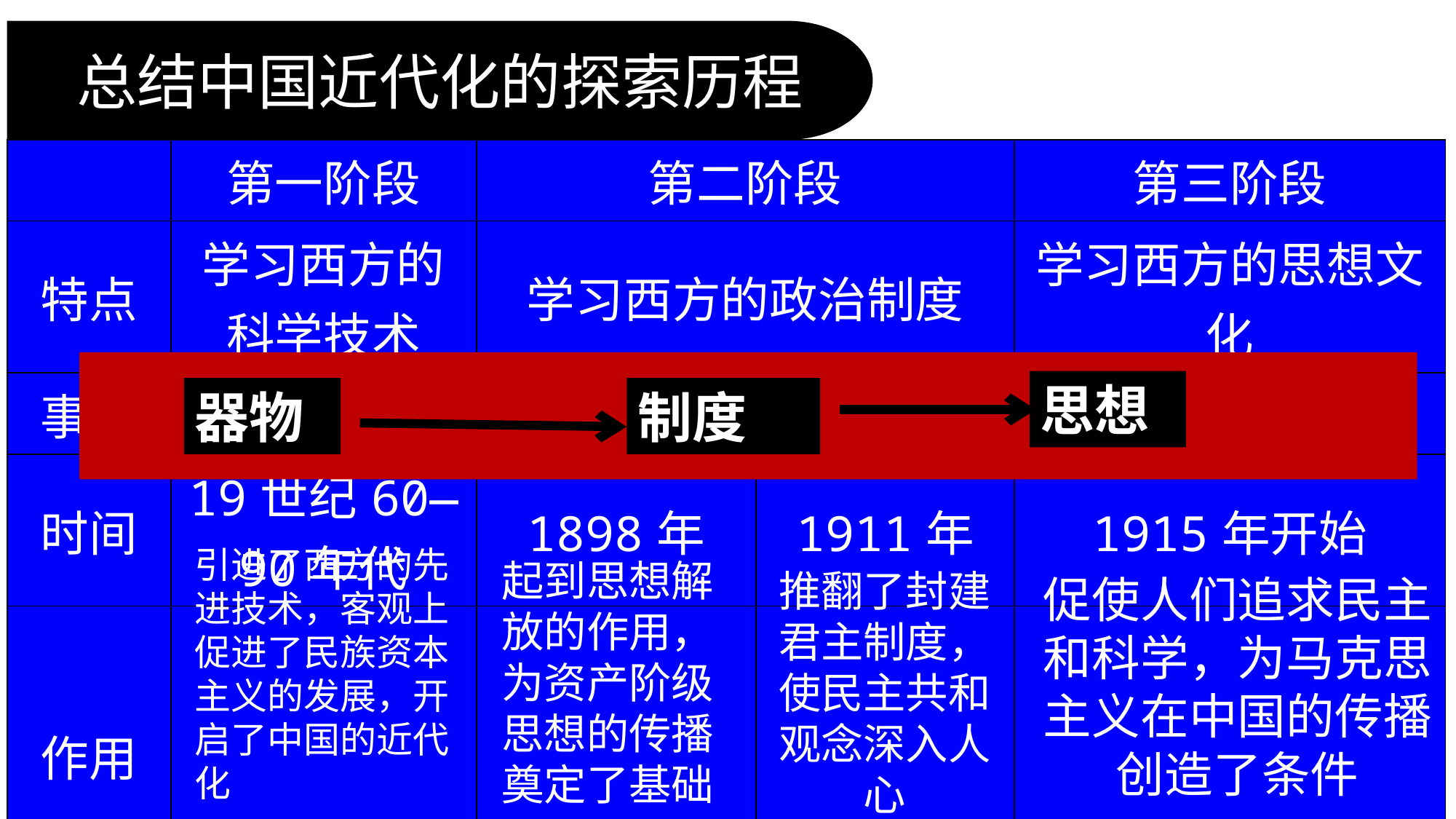

总结中国近代化的探索历程
|  | 第一阶段 | 第二阶段 |  | 第三阶段 |
| --- | --- | --- | --- | --- |
| 特点 | 学习西方的科学技术 | 学习西方的政治制度 |  | 学习西方的思想文化 |
| 事件 |  |  |  |  |
| 时间 | 19世纪60—90年代 | 1898年 | 1911年 | 1915年开始 |
| 作用 |  |  |  |  |

器物
洋务运动
戊戌变法
辛亥革命
新文化运动
思想
制度
引进了西方的先进技术，客观上促进了民族资本主义的发展，开启了中国的近代化
起到思想解放的作用，为资产阶级思想的传播奠定了基础
推翻了封建君主制度，使民主共和观念深入人心
促使人们追求民主和科学，为马克思主义在中国的传播创造了条件